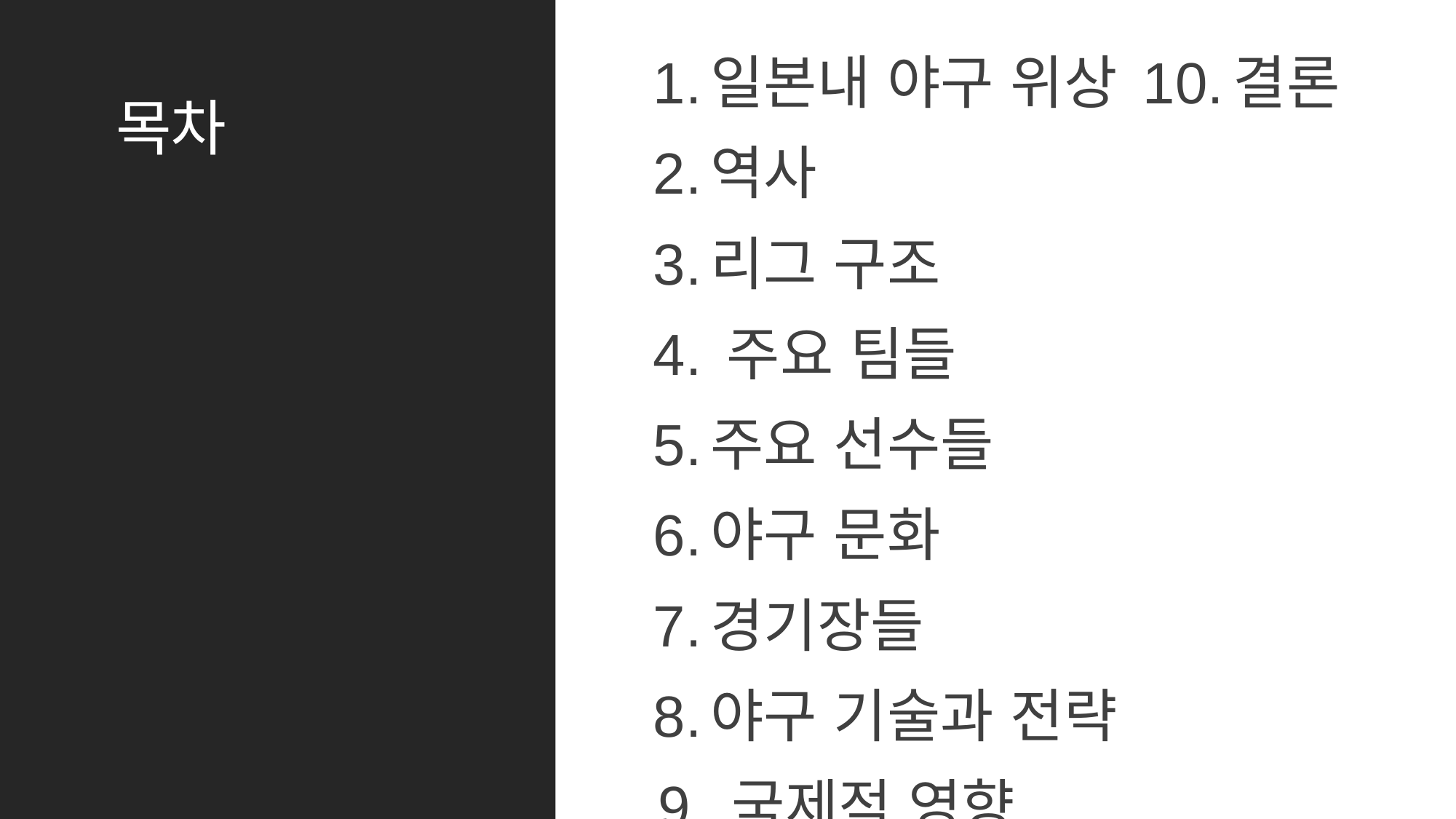

1.일본내 야구 위상 10.결론
2.역사
3.리그 구조
4. 주요 팀들
5.주요 선수들
6.야구 문화
7.경기장들
8.야구 기술과 전략
 9. 국제적 영향

# 목차